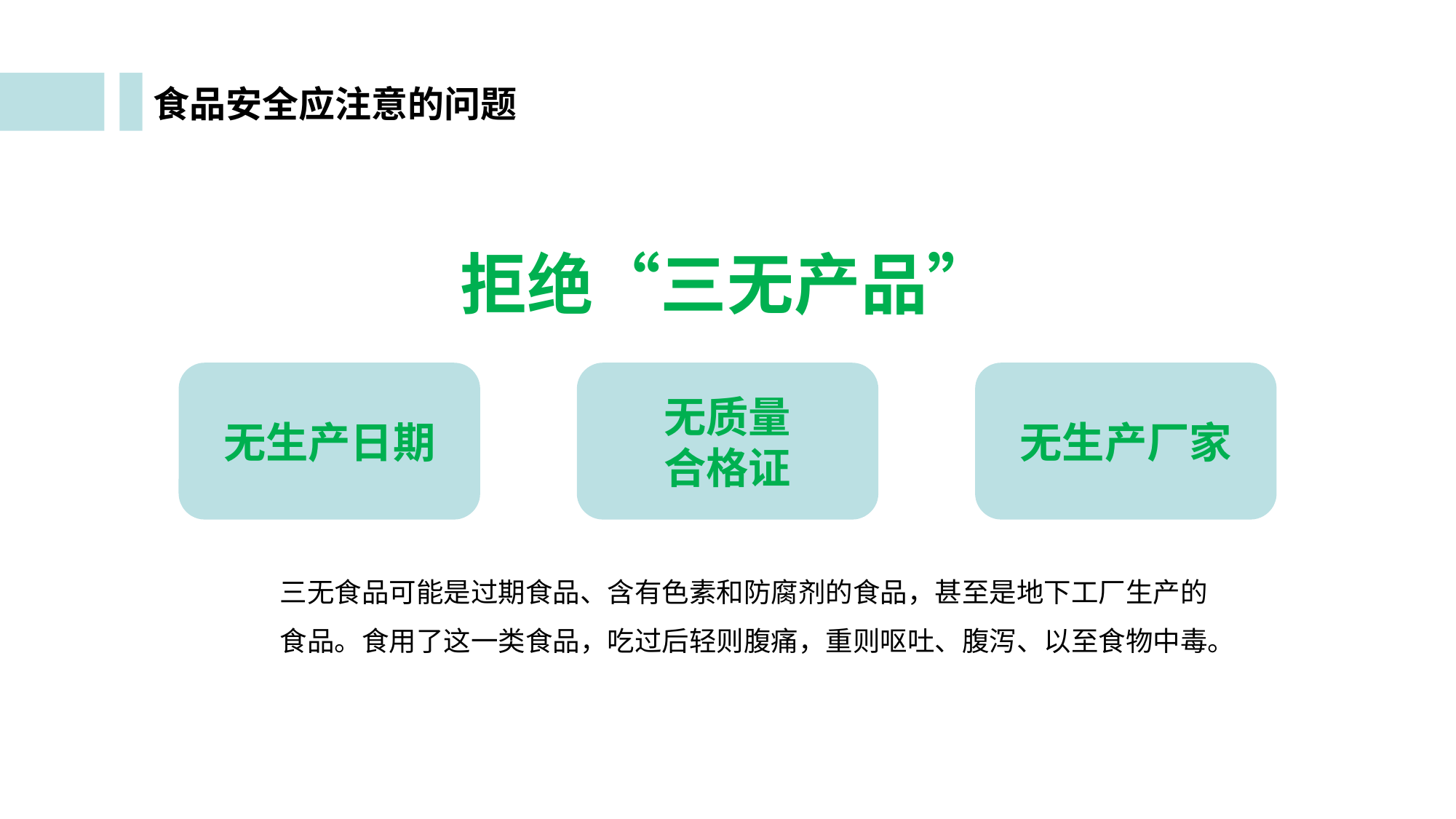

食品安全应注意的问题
拒绝“三无产品”
无生产日期
无质量
合格证
无生产厂家
三无食品可能是过期食品、含有色素和防腐剂的食品，甚至是地下工厂生产的食品。食用了这一类食品，吃过后轻则腹痛，重则呕吐、腹泻、以至食物中毒。